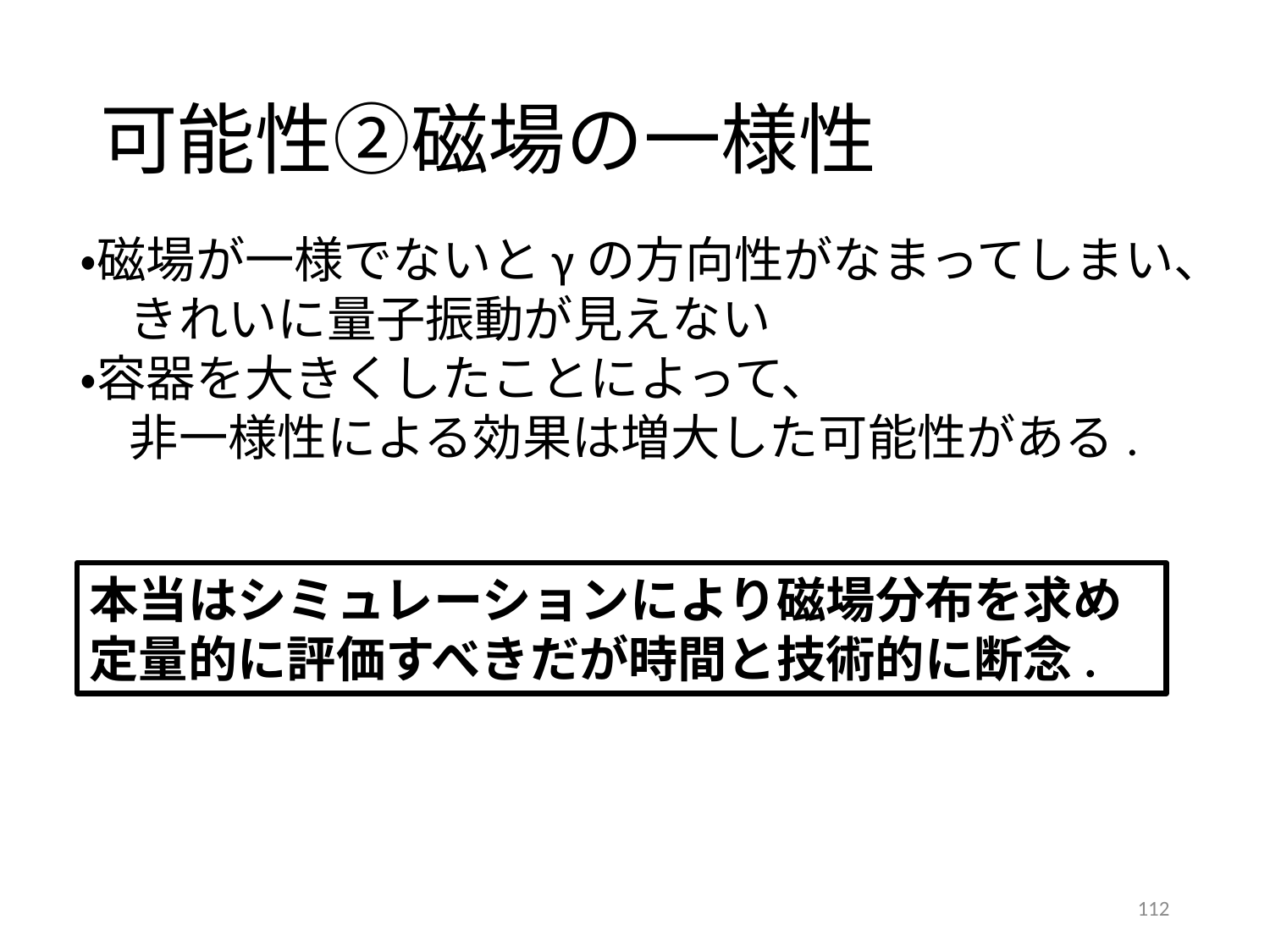

# 可能性②磁場の一様性
・磁場が一様でないとγの方向性がなまってしまい、
　きれいに量子振動が見えない
・容器を大きくしたことによって、
　非一様性による効果は増大した可能性がある.
本当はシミュレーションにより磁場分布を求め
定量的に評価すべきだが時間と技術的に断念.
112